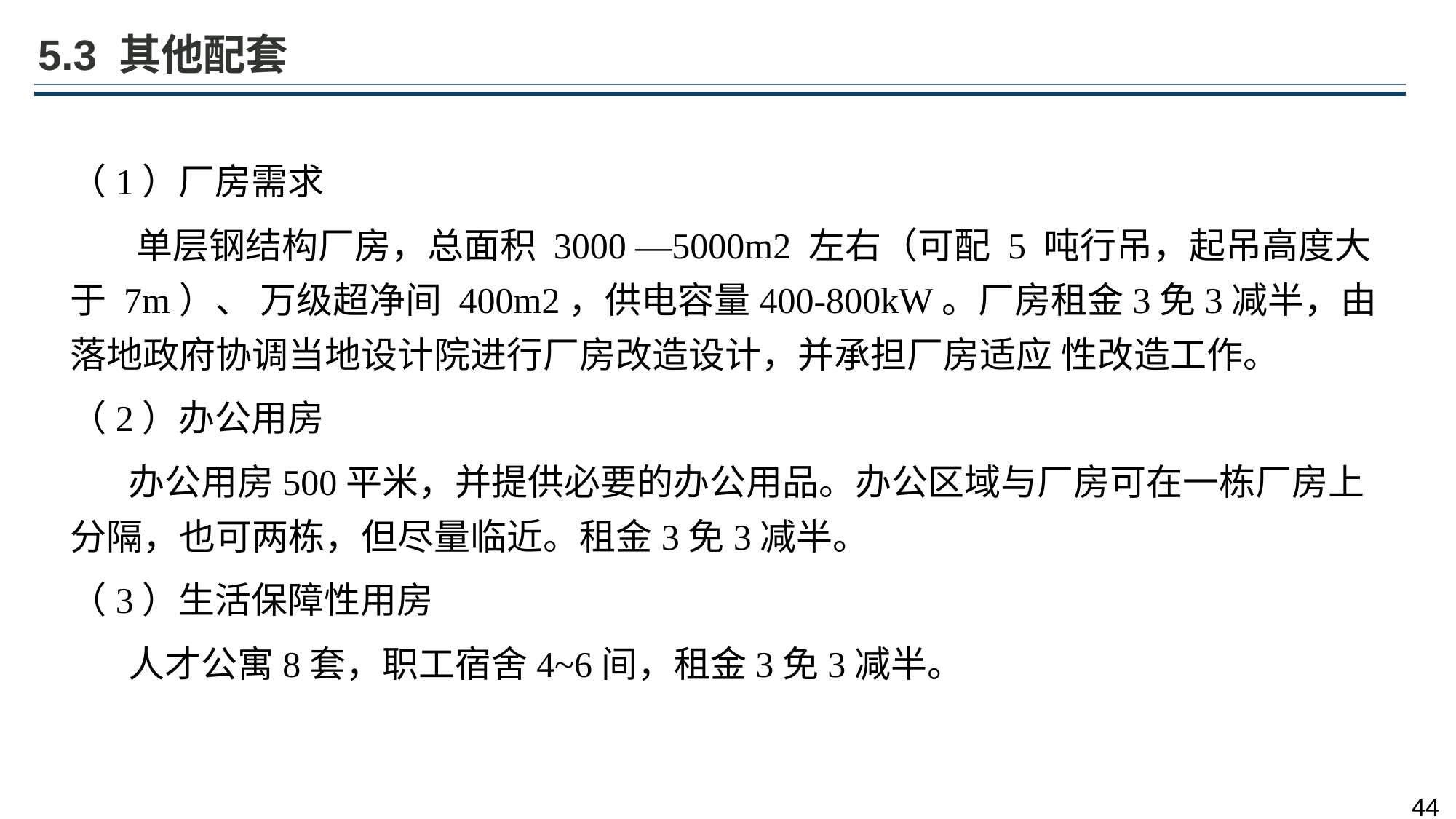

5.3 其他配套
（1）厂房需求
       单层钢结构厂房，总面积 3000 —5000m2 左右（可配 5 吨行吊，起吊高度大于 7m）、 万级超净间 400m2，供电容量400-800kW。厂房租金3免3减半，由落地政府协调当地设计院进行厂房改造设计，并承担厂房适应 性改造工作。
（2）办公用房
      办公用房500平米，并提供必要的办公用品。办公区域与厂房可在一栋厂房上分隔，也可两栋，但尽量临近。租金3免3减半。
（3）生活保障性用房
      人才公寓8套，职工宿舍4~6间，租金3免3减半。

44